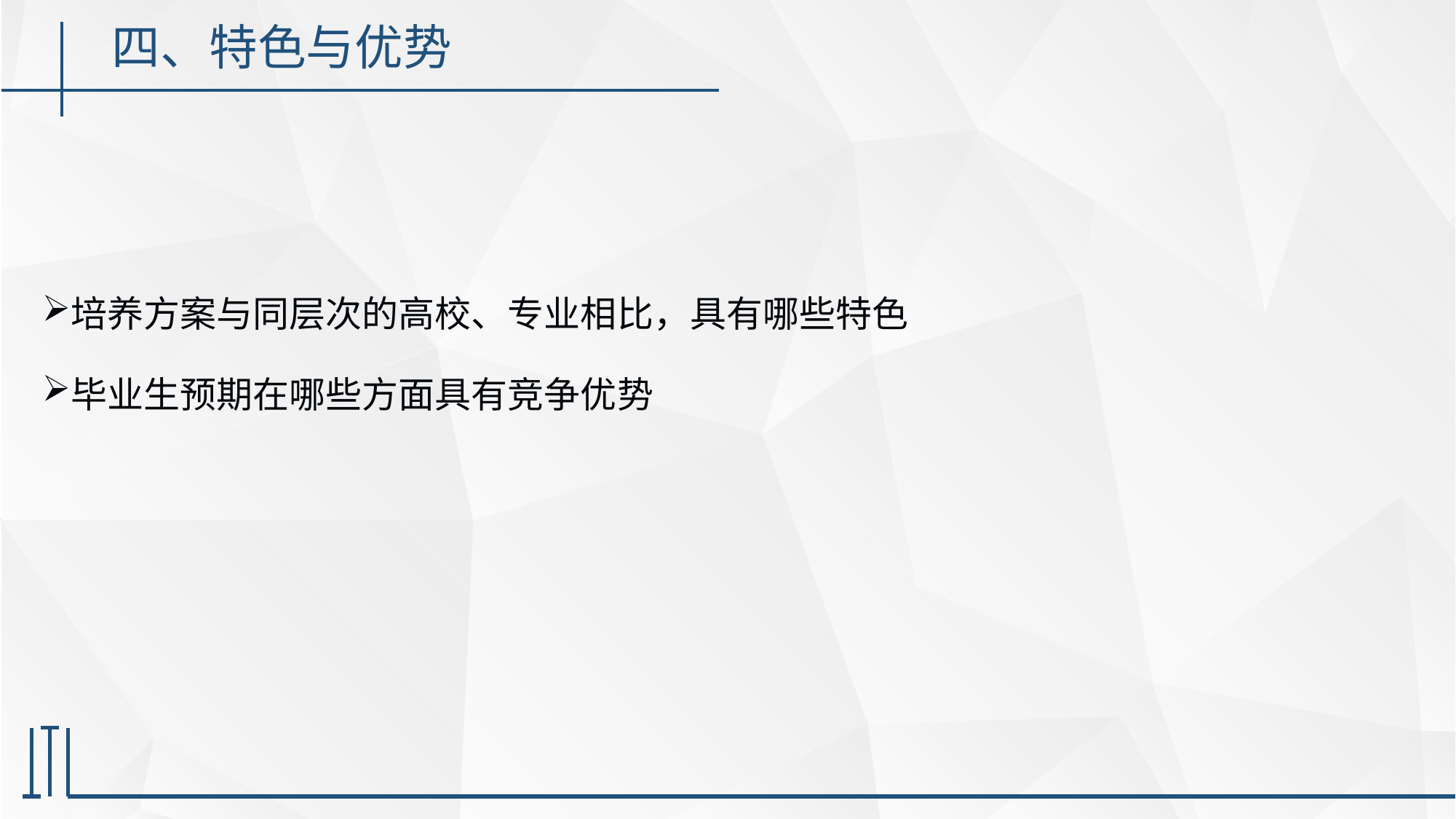

四、特色与优势
培养方案与同层次的高校、专业相比，具有哪些特色
毕业生预期在哪些方面具有竞争优势